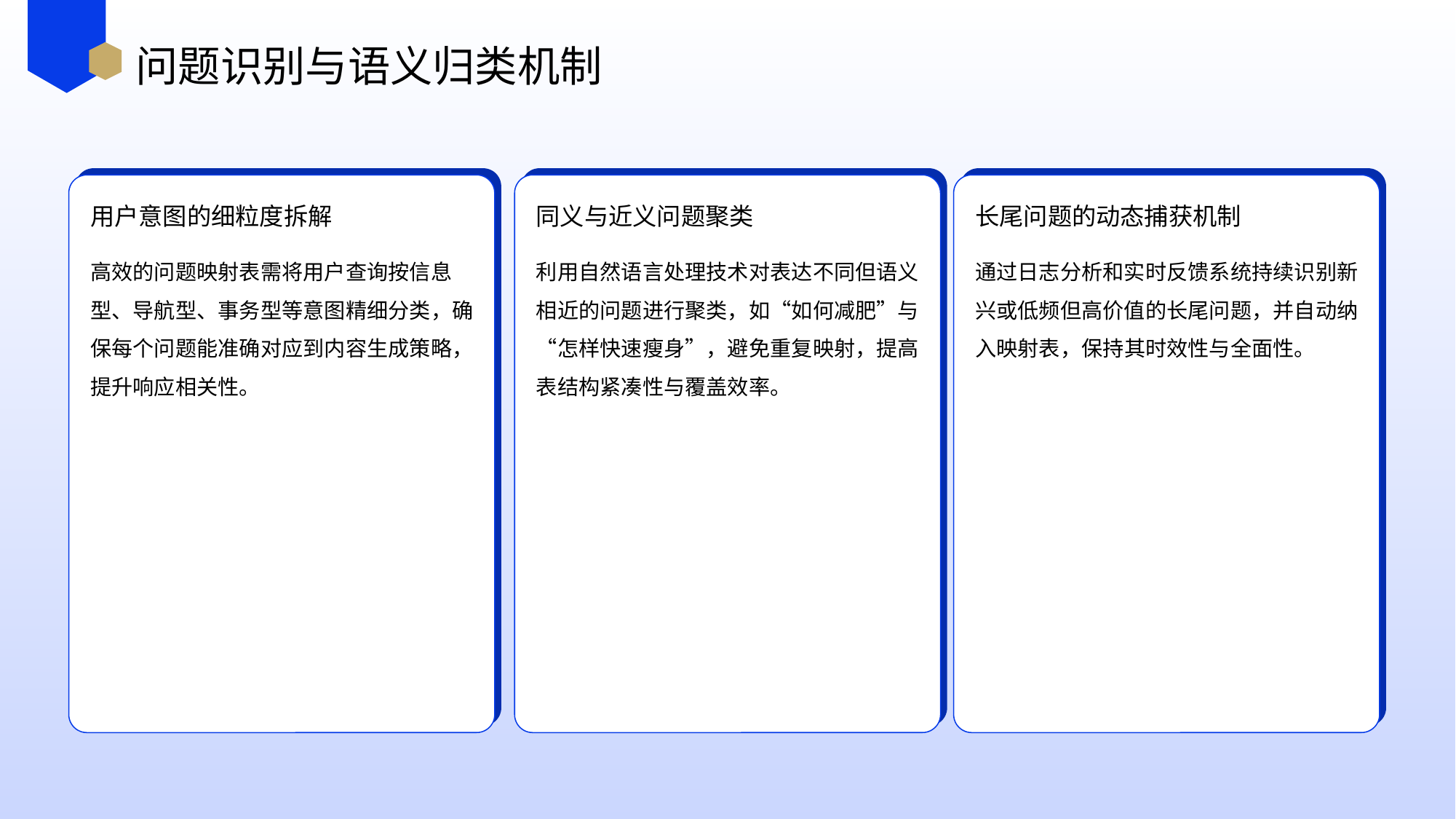

问题识别与语义归类机制

用户意图的细粒度拆解
同义与近义问题聚类
长尾问题的动态捕获机制
高效的问题映射表需将用户查询按信息型、导航型、事务型等意图精细分类，确保每个问题能准确对应到内容生成策略，提升响应相关性。
利用自然语言处理技术对表达不同但语义相近的问题进行聚类，如“如何减肥”与“怎样快速瘦身”，避免重复映射，提高表结构紧凑性与覆盖效率。
通过日志分析和实时反馈系统持续识别新兴或低频但高价值的长尾问题，并自动纳入映射表，保持其时效性与全面性。